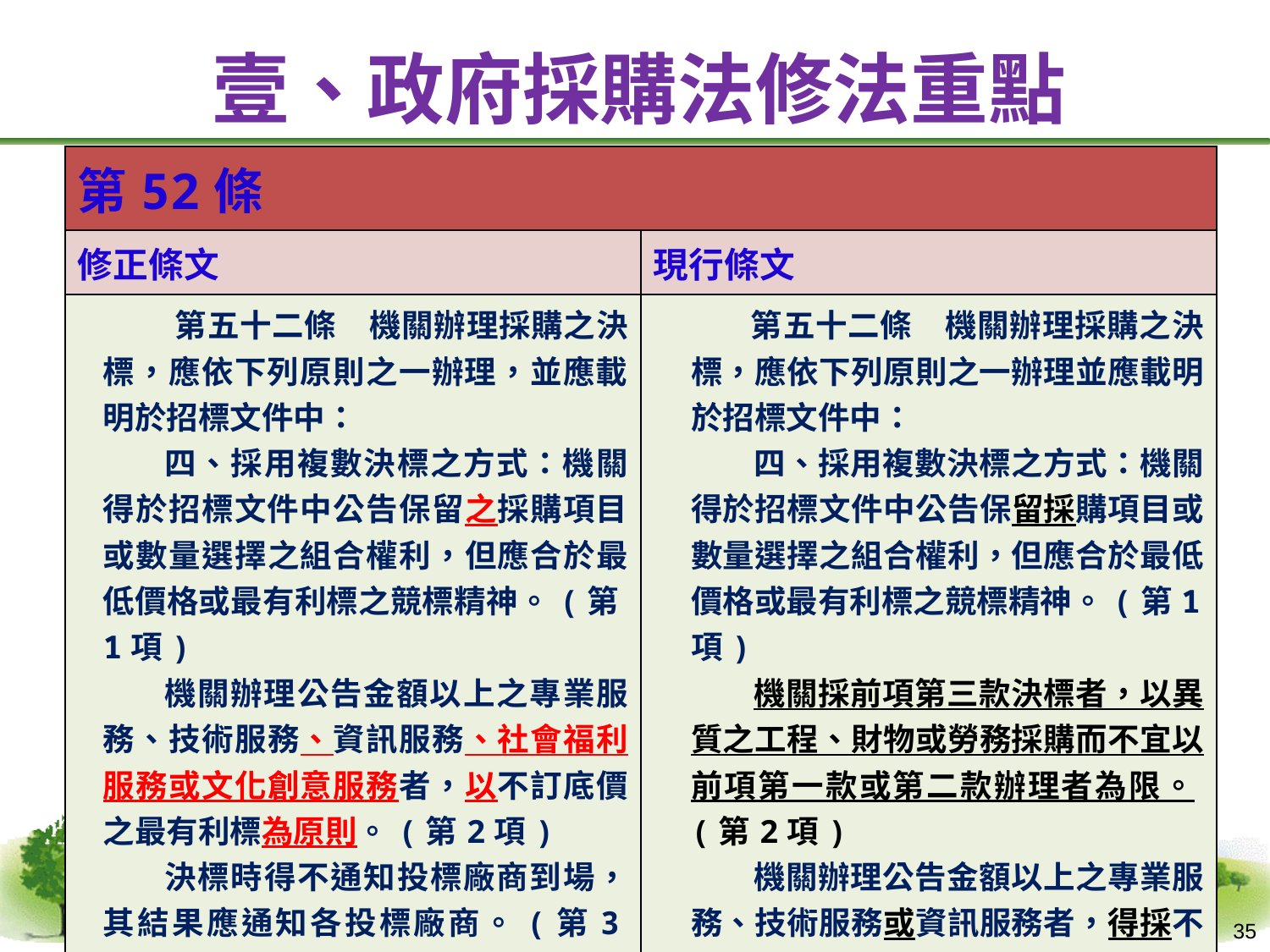

# 壹、政府採購法修法重點
| 第52條 |  |
| --- | --- |
| 修正條文 | 現行條文 |
| 第五十二條　機關辦理採購之決標，應依下列原則之一辦理，並應載明於招標文件中： 四、採用複數決標之方式：機關得於招標文件中公告保留之採購項目或數量選擇之組合權利，但應合於最低價格或最有利標之競標精神。(第1項) 機關辦理公告金額以上之專業服務、技術服務、資訊服務、社會福利服務或文化創意服務者，以不訂底價之最有利標為原則。(第2項) 決標時得不通知投標廠商到場，其結果應通知各投標廠商。(第3項) | 第五十二條　機關辦理採購之決標，應依下列原則之一辦理並應載明於招標文件中： 四、採用複數決標之方式：機關得於招標文件中公告保留採購項目或數量選擇之組合權利，但應合於最低價格或最有利標之競標精神。(第1項) 機關採前項第三款決標者，以異質之工程、財物或勞務採購而不宜以前項第一款或第二款辦理者為限。(第2項) 機關辦理公告金額以上之專業服務、技術服務或資訊服務者，得採不訂底價之最有利標。(第3項) 決標時得不通知投標廠商到場，其結果應通知各投標廠商。(第4項) |
35